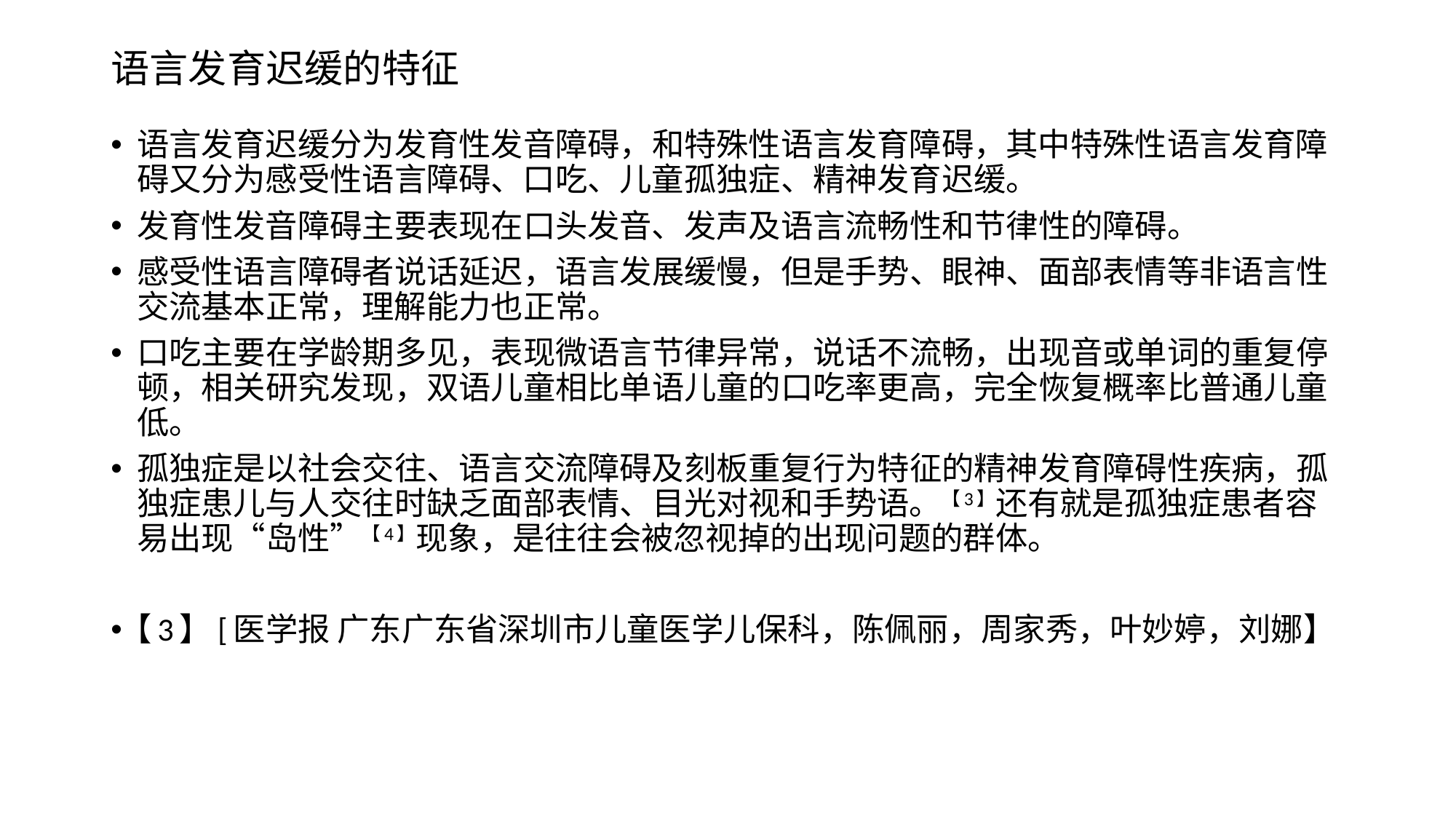

# 语言发育迟缓的特征
语言发育迟缓分为发育性发音障碍，和特殊性语言发育障碍，其中特殊性语言发育障碍又分为感受性语言障碍、口吃、儿童孤独症、精神发育迟缓。
发育性发音障碍主要表现在口头发音、发声及语言流畅性和节律性的障碍。
感受性语言障碍者说话延迟，语言发展缓慢，但是手势、眼神、面部表情等非语言性交流基本正常，理解能力也正常。
口吃主要在学龄期多见，表现微语言节律异常，说话不流畅，出现音或单词的重复停顿，相关研究发现，双语儿童相比单语儿童的口吃率更高，完全恢复概率比普通儿童低。
孤独症是以社会交往、语言交流障碍及刻板重复行为特征的精神发育障碍性疾病，孤独症患儿与人交往时缺乏面部表情、目光对视和手势语。【3】还有就是孤独症患者容易出现“岛性”【4】现象，是往往会被忽视掉的出现问题的群体。

【3】[医学报 广东广东省深圳市儿童医学儿保科，陈佩丽，周家秀，叶妙婷，刘娜】